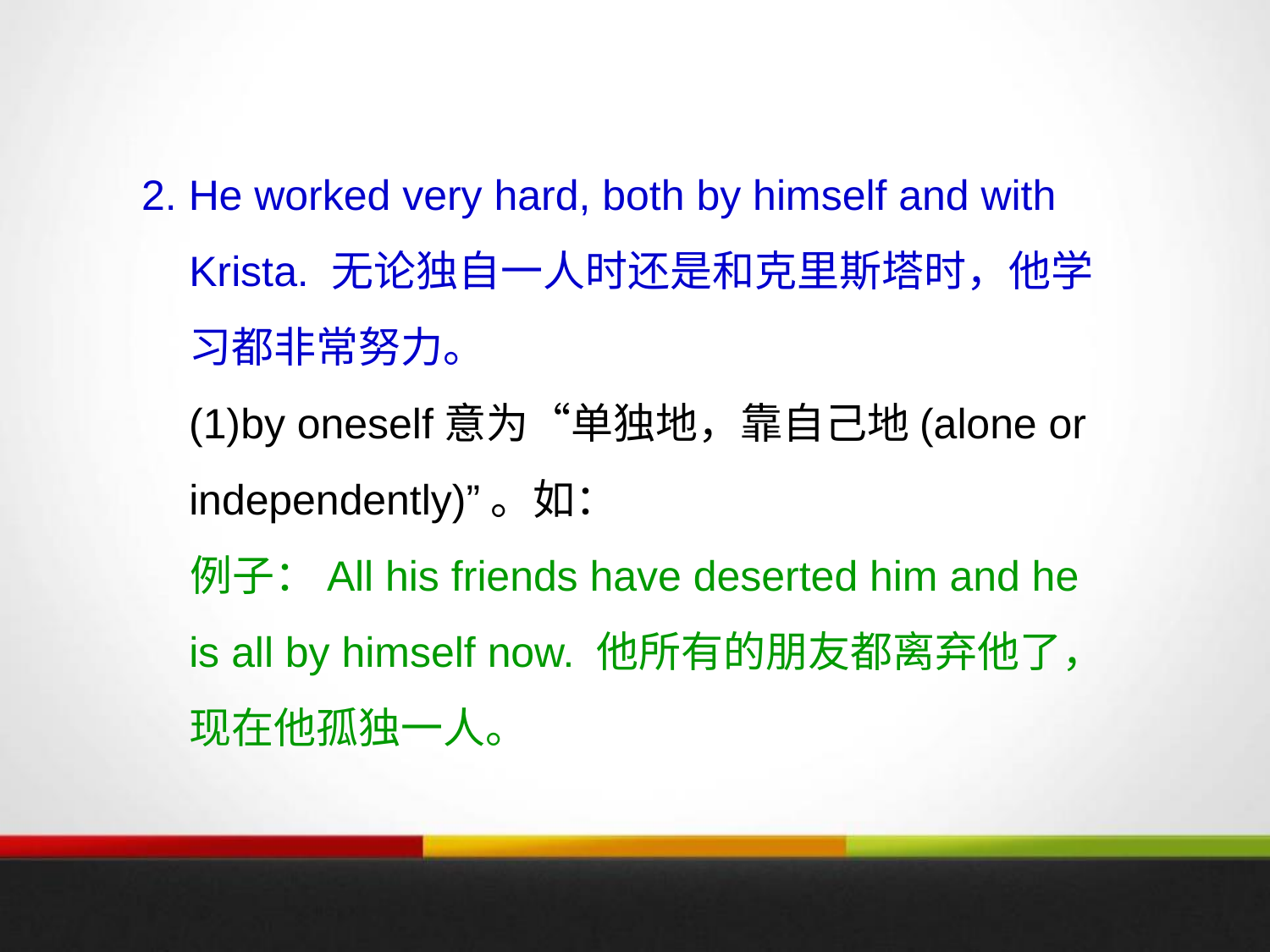

2. He worked very hard, both by himself and with Krista. 无论独自一人时还是和克里斯塔时，他学习都非常努力。
    (1)by oneself意为“单独地，靠自己地(alone or independently)”。如：
    例子：All his friends have deserted him and he is all by himself now. 他所有的朋友都离弃他了，现在他孤独一人。